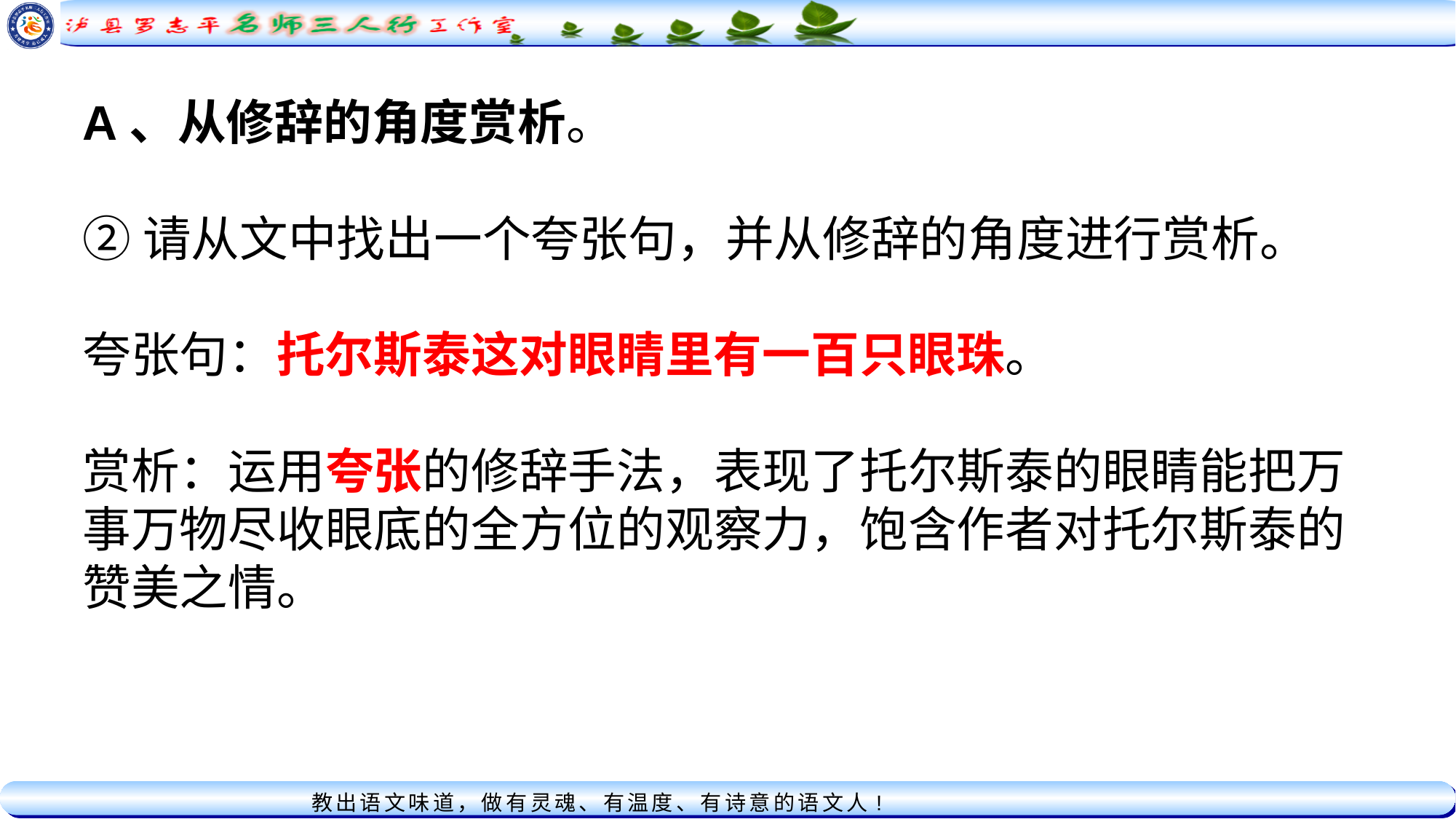

A、从修辞的角度赏析。

②请从文中找出一个夸张句，并从修辞的角度进行赏析。

夸张句：托尔斯泰这对眼睛里有一百只眼珠。

赏析：运用夸张的修辞手法，表现了托尔斯泰的眼睛能把万事万物尽收眼底的全方位的观察力，饱含作者对托尔斯泰的赞美之情。